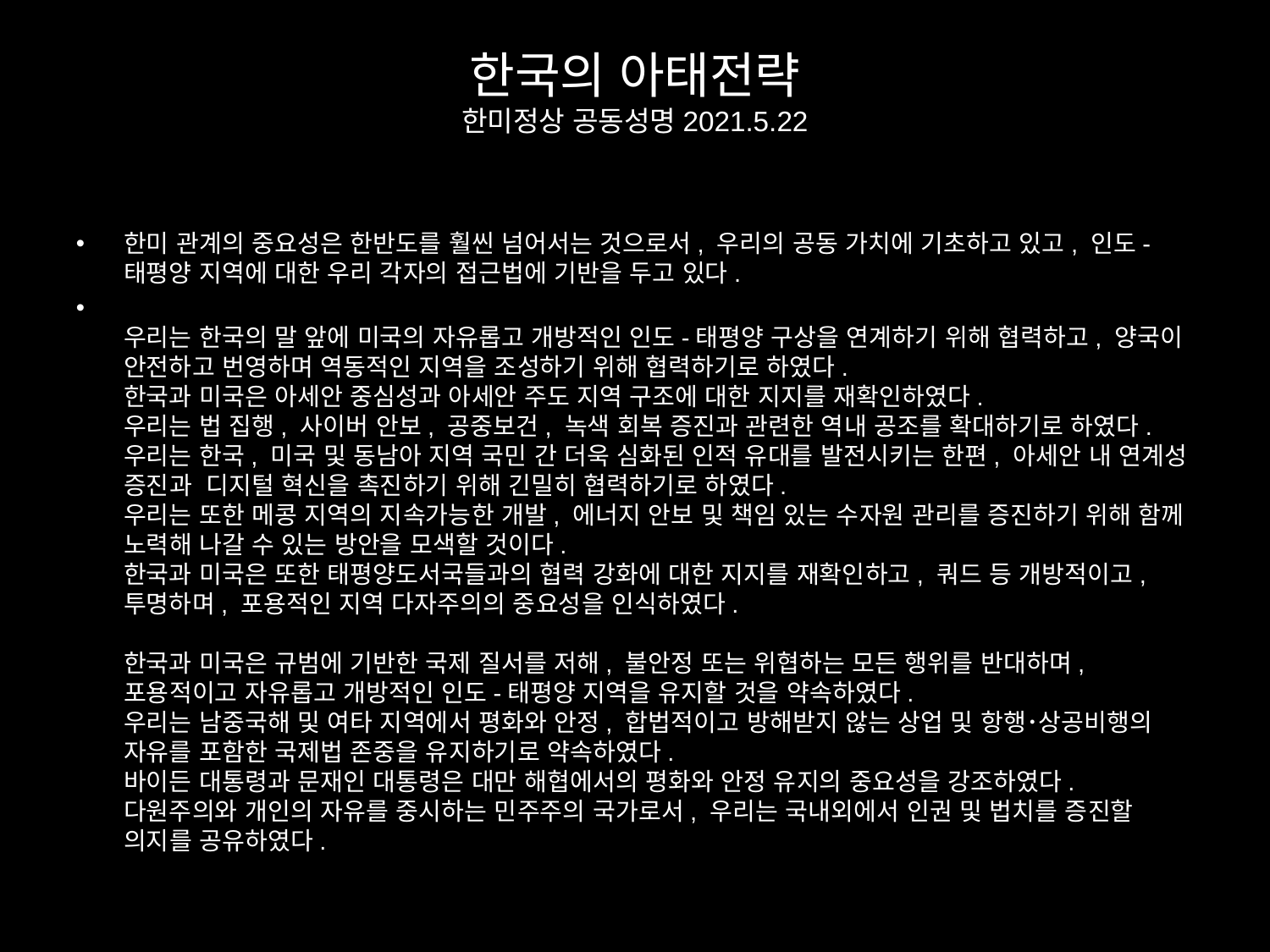

# 한국의 아태전략 한미정상 공동성명2021.5.22
한미 관계의 중요성은 한반도를 훨씬 넘어서는 것으로서, 우리의 공동 가치에 기초하고 있고, 인도-태평양 지역에 대한 우리 각자의 접근법에 기반을 두고 있다.
우리는 한국의 말 앞에 미국의 자유롭고 개방적인 인도-태평양 구상을 연계하기 위해 협력하고, 양국이 안전하고 번영하며 역동적인 지역을 조성하기 위해 협력하기로 하였다. 
한국과 미국은 아세안 중심성과 아세안 주도 지역 구조에 대한 지지를 재확인하였다. 
우리는 법 집행, 사이버 안보, 공중보건, 녹색 회복 증진과 관련한 역내 공조를 확대하기로 하였다. 
우리는 한국, 미국 및 동남아 지역 국민 간 더욱 심화된 인적 유대를 발전시키는 한편, 아세안 내 연계성 증진과  디지털 혁신을 촉진하기 위해 긴밀히 협력하기로 하였다. 
우리는 또한 메콩 지역의 지속가능한 개발, 에너지 안보 및 책임 있는 수자원 관리를 증진하기 위해 함께 노력해 나갈 수 있는 방안을 모색할 것이다. 
한국과 미국은 또한 태평양도서국들과의 협력 강화에 대한 지지를 재확인하고, 쿼드 등 개방적이고, 투명하며, 포용적인 지역 다자주의의 중요성을 인식하였다.
한국과 미국은 규범에 기반한 국제 질서를 저해, 불안정 또는 위협하는 모든 행위를 반대하며, 포용적이고 자유롭고 개방적인 인도-태평양 지역을 유지할 것을 약속하였다. 
우리는 남중국해 및 여타 지역에서 평화와 안정, 합법적이고 방해받지 않는 상업 및 항행･상공비행의 자유를 포함한 국제법 존중을 유지하기로 약속하였다. 
바이든 대통령과 문재인 대통령은 대만 해협에서의 평화와 안정 유지의 중요성을 강조하였다. 
다원주의와 개인의 자유를 중시하는 민주주의 국가로서, 우리는 국내외에서 인권 및 법치를 증진할 의지를 공유하였다.